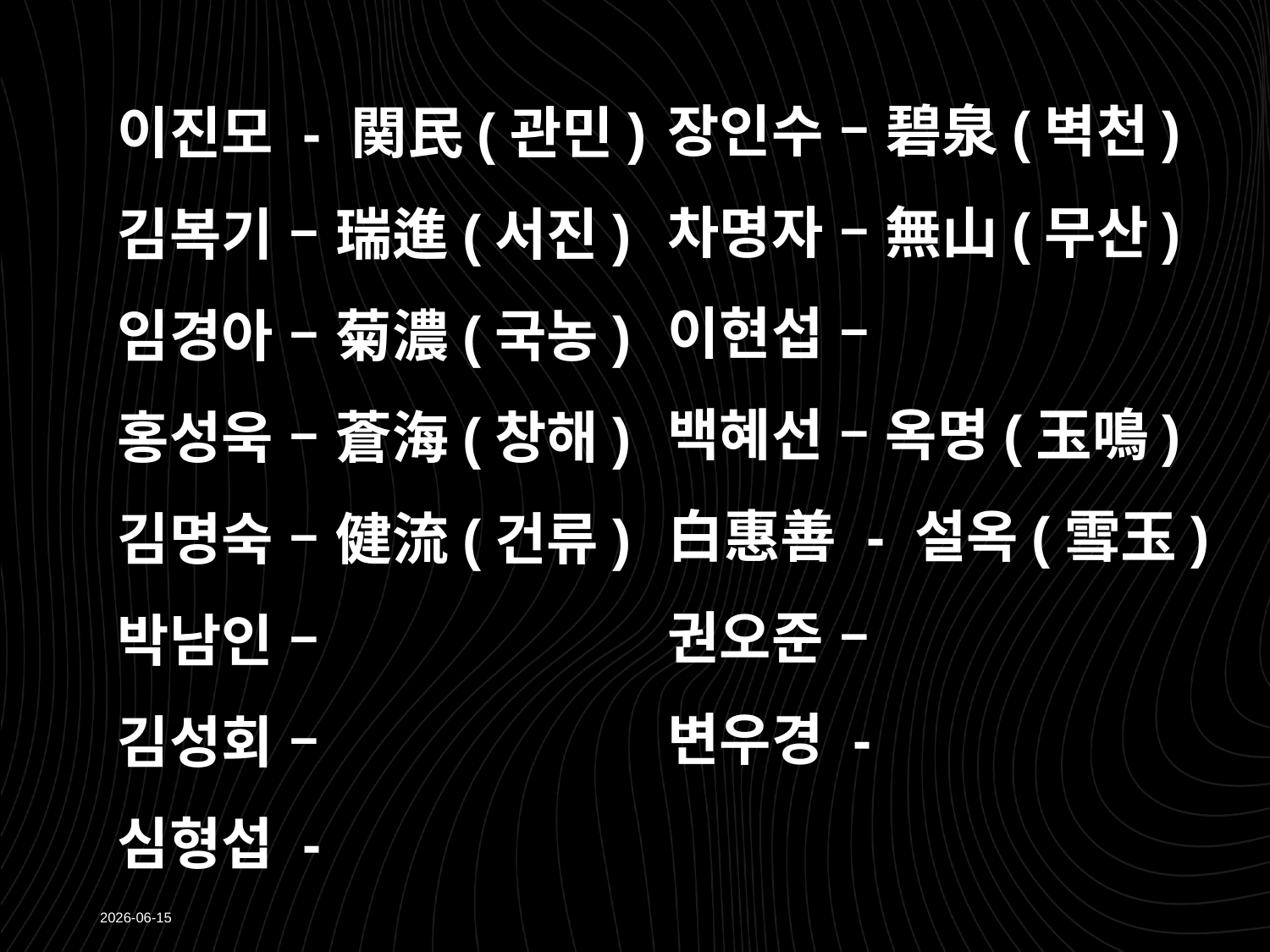

장인수 – 碧泉(벽천)
차명자 – 無山(무산)
이현섭 –
백혜선 – 옥명(玉鳴)
白惠善 - 설옥(雪玉)
권오준 –
변우경 -
이진모 - 関民(관민)
김복기 – 瑞進(서진)
임경아 – 菊濃(국농)
홍성욱 – 蒼海(창해)
김명숙 – 健流(건류)
박남인 –
김성회 –
심형섭 -
2026-06-15